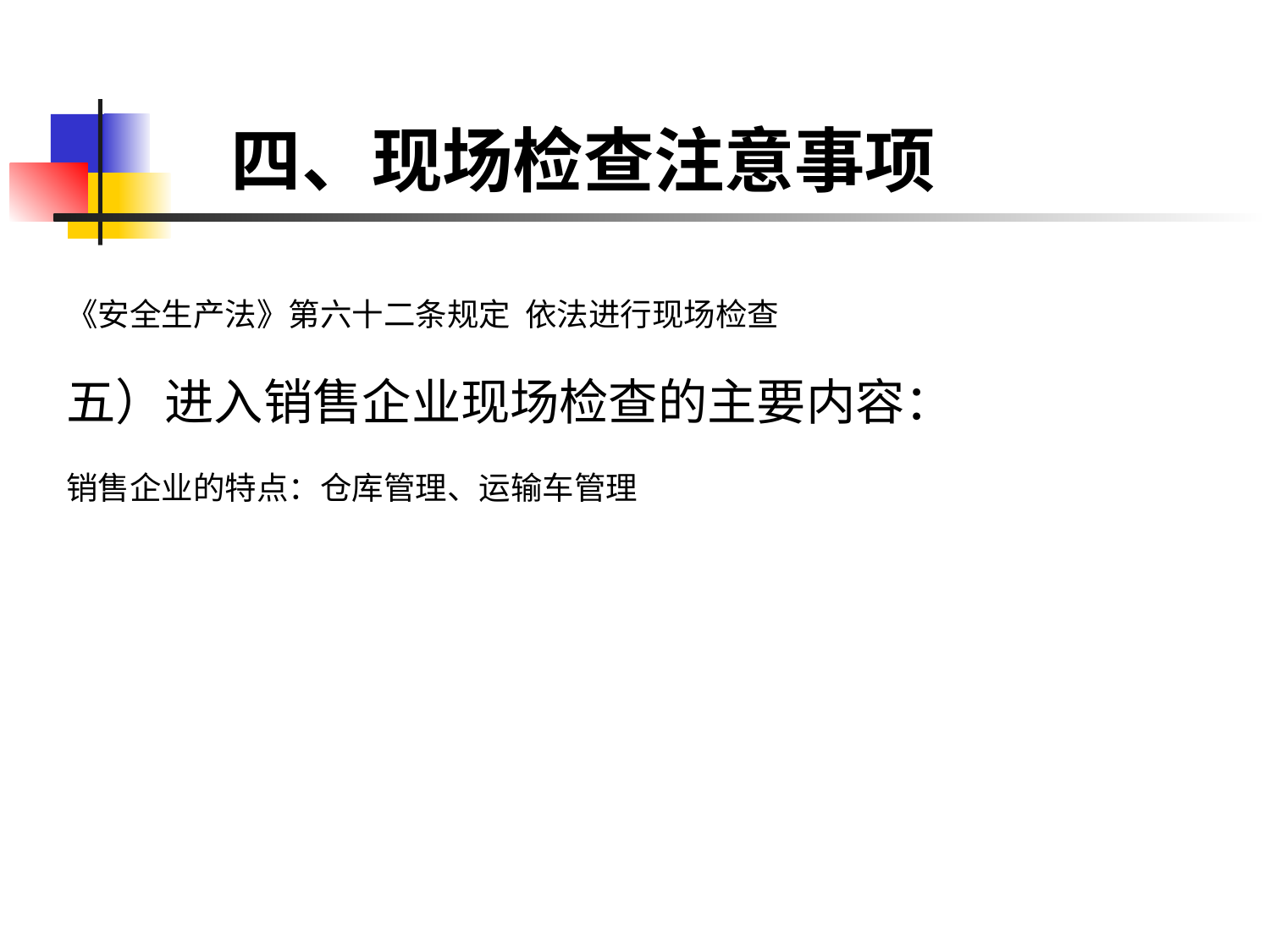

# 四、现场检查注意事项

《安全生产法》第六十二条规定  依法进行现场检查

五）进入销售企业现场检查的主要内容：

销售企业的特点：仓库管理、运输车管理